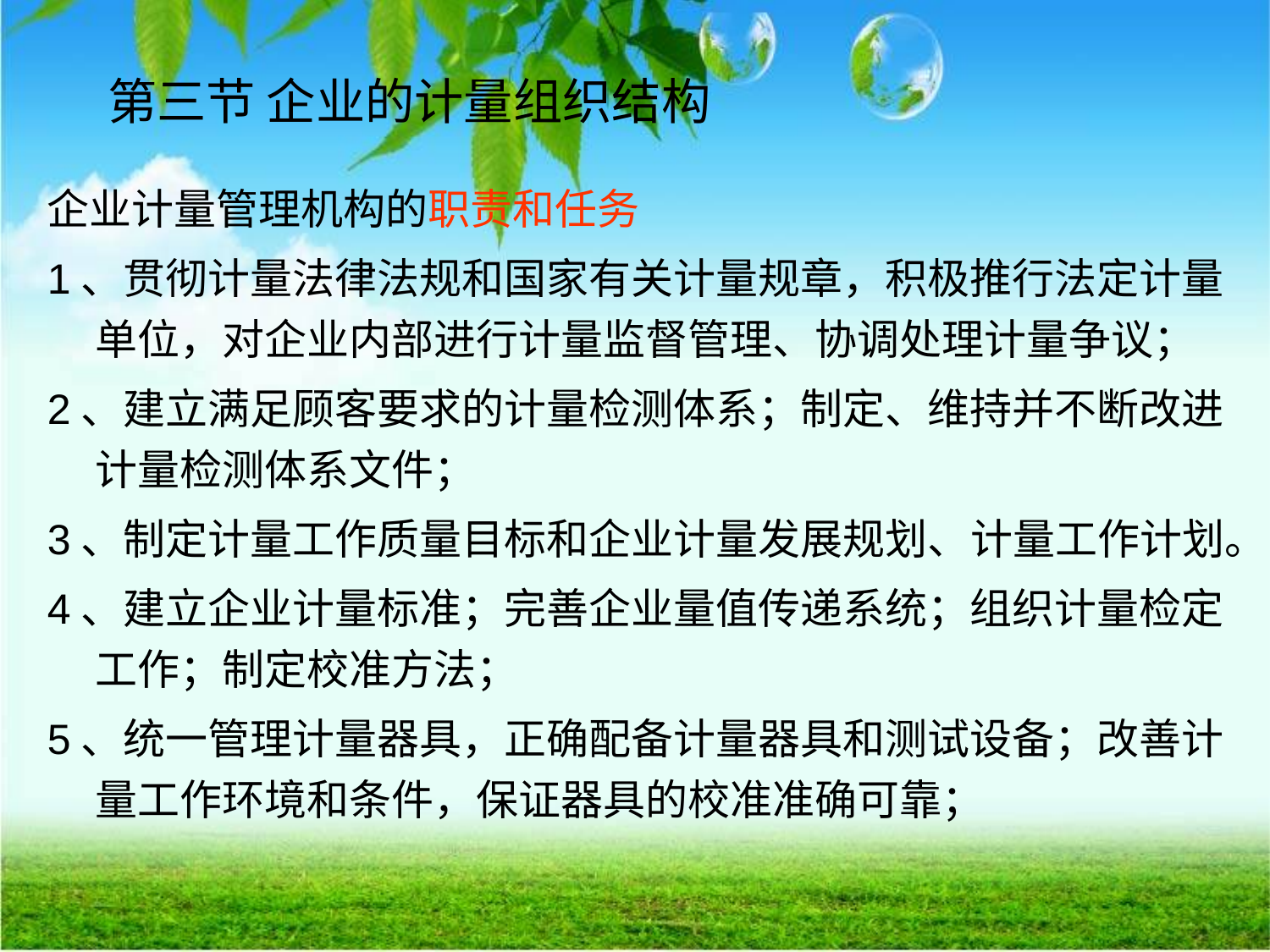

第三节 企业的计量组织结构
#
企业计量管理机构的职责和任务
1、贯彻计量法律法规和国家有关计量规章，积极推行法定计量单位，对企业内部进行计量监督管理、协调处理计量争议；
2、建立满足顾客要求的计量检测体系；制定、维持并不断改进计量检测体系文件；
3、制定计量工作质量目标和企业计量发展规划、计量工作计划。
4、建立企业计量标准；完善企业量值传递系统；组织计量检定工作；制定校准方法；
5、统一管理计量器具，正确配备计量器具和测试设备；改善计量工作环境和条件，保证器具的校准准确可靠；